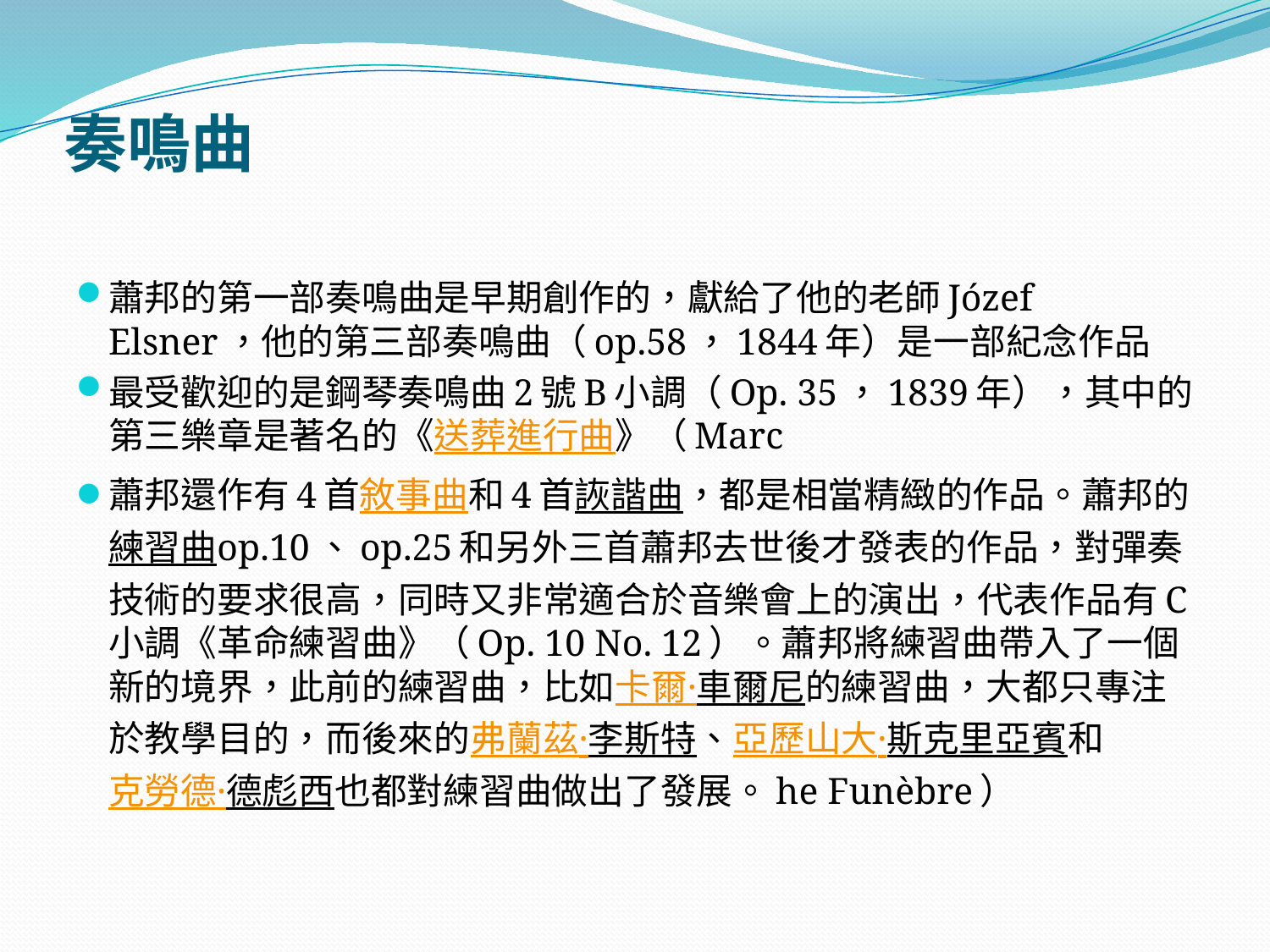

# 奏鳴曲
蕭邦的第一部奏鳴曲是早期創作的，獻給了他的老師Józef Elsner，他的第三部奏鳴曲（op.58，1844年）是一部紀念作品
最受歡迎的是鋼琴奏鳴曲2號B小調（Op. 35，1839年），其中的第三樂章是著名的《送葬進行曲》（Marc
蕭邦還作有4首敘事曲和4首詼諧曲，都是相當精緻的作品。蕭邦的練習曲op.10、op.25和另外三首蕭邦去世後才發表的作品，對彈奏技術的要求很高，同時又非常適合於音樂會上的演出，代表作品有C小調《革命練習曲》（Op. 10 No. 12）。蕭邦將練習曲帶入了一個新的境界，此前的練習曲，比如卡爾·車爾尼的練習曲，大都只專注於教學目的，而後來的弗蘭茲·李斯特、亞歷山大·斯克里亞賓和克勞德·德彪西也都對練習曲做出了發展。he Funèbre）